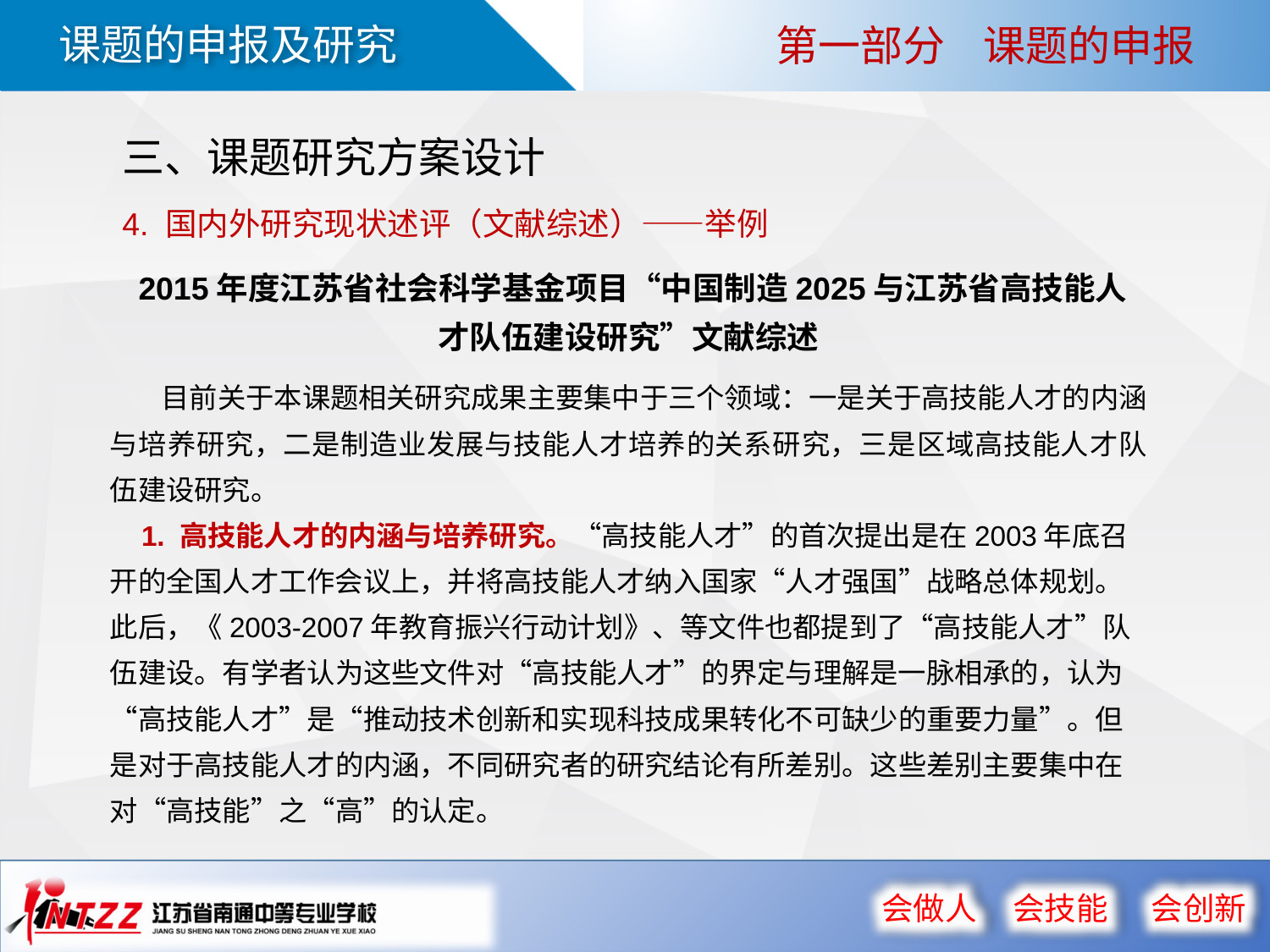

第一部分    课题的申报
三、课题研究方案设计
4. 国内外研究现状述评（文献综述）——举例

 2015年度江苏省社会科学基金项目“中国制造2025与江苏省高技能人才队伍建设研究”文献综述
       目前关于本课题相关研究成果主要集中于三个领域：一是关于高技能人才的内涵与培养研究，二是制造业发展与技能人才培养的关系研究，三是区域高技能人才队伍建设研究。
    1. 高技能人才的内涵与培养研究。“高技能人才”的首次提出是在2003年底召开的全国人才工作会议上，并将高技能人才纳入国家“人才强国”战略总体规划。此后，《2003-2007年教育振兴行动计划》、等文件也都提到了“高技能人才”队伍建设。有学者认为这些文件对“高技能人才”的界定与理解是一脉相承的，认为“高技能人才”是“推动技术创新和实现科技成果转化不可缺少的重要力量”。但是对于高技能人才的内涵，不同研究者的研究结论有所差别。这些差别主要集中在对“高技能”之“高”的认定。